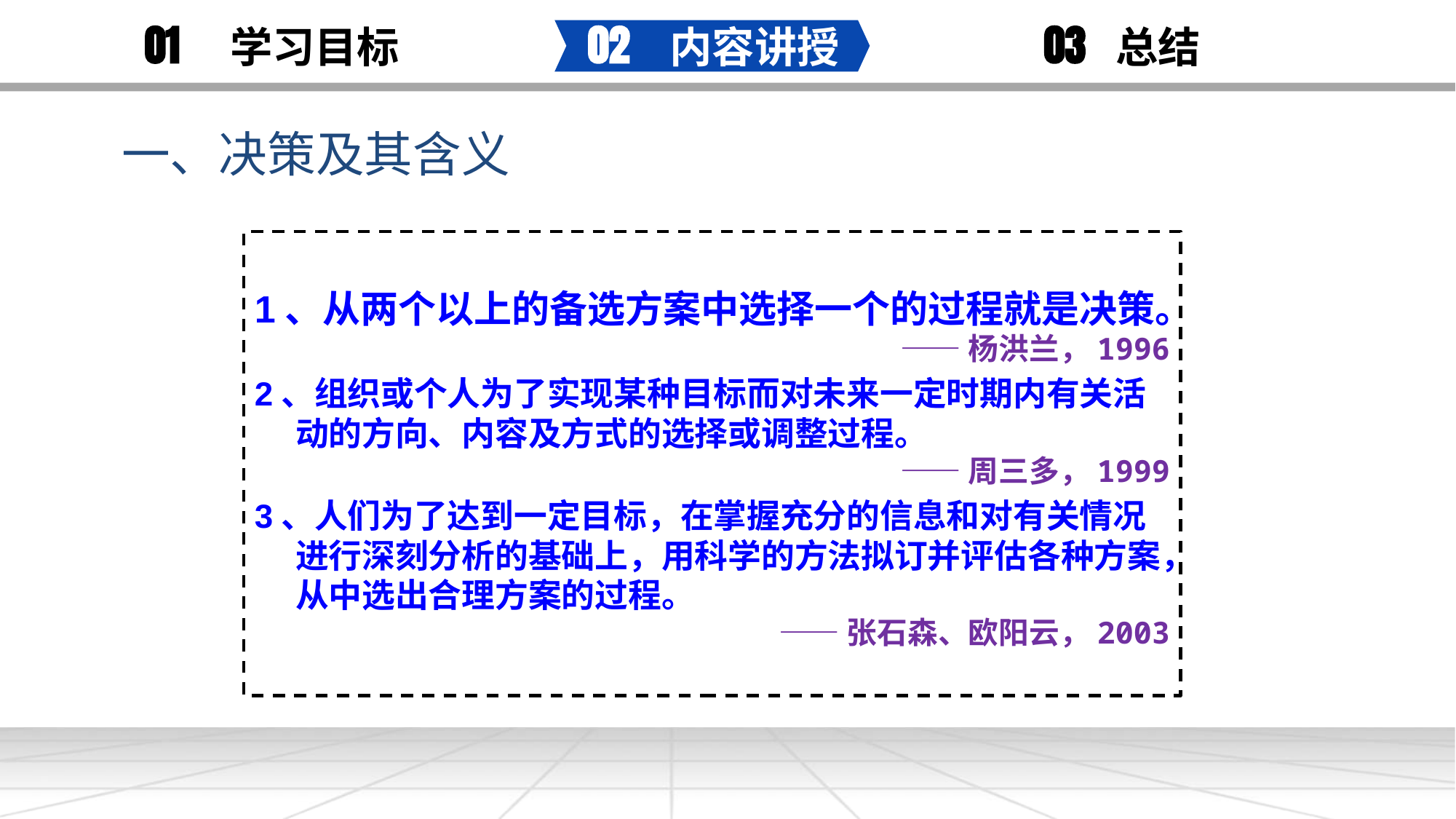

02   内容讲授
03  总结
01    学习目标

一、决策及其含义

1、从两个以上的备选方案中选择一个的过程就是决策。
——杨洪兰，1996
2、组织或个人为了实现某种目标而对未来一定时期内有关活动的方向、内容及方式的选择或调整过程。
——周三多，1999
3、人们为了达到一定目标，在掌握充分的信息和对有关情况进行深刻分析的基础上，用科学的方法拟订并评估各种方案，从中选出合理方案的过程。
——张石森、欧阳云，2003